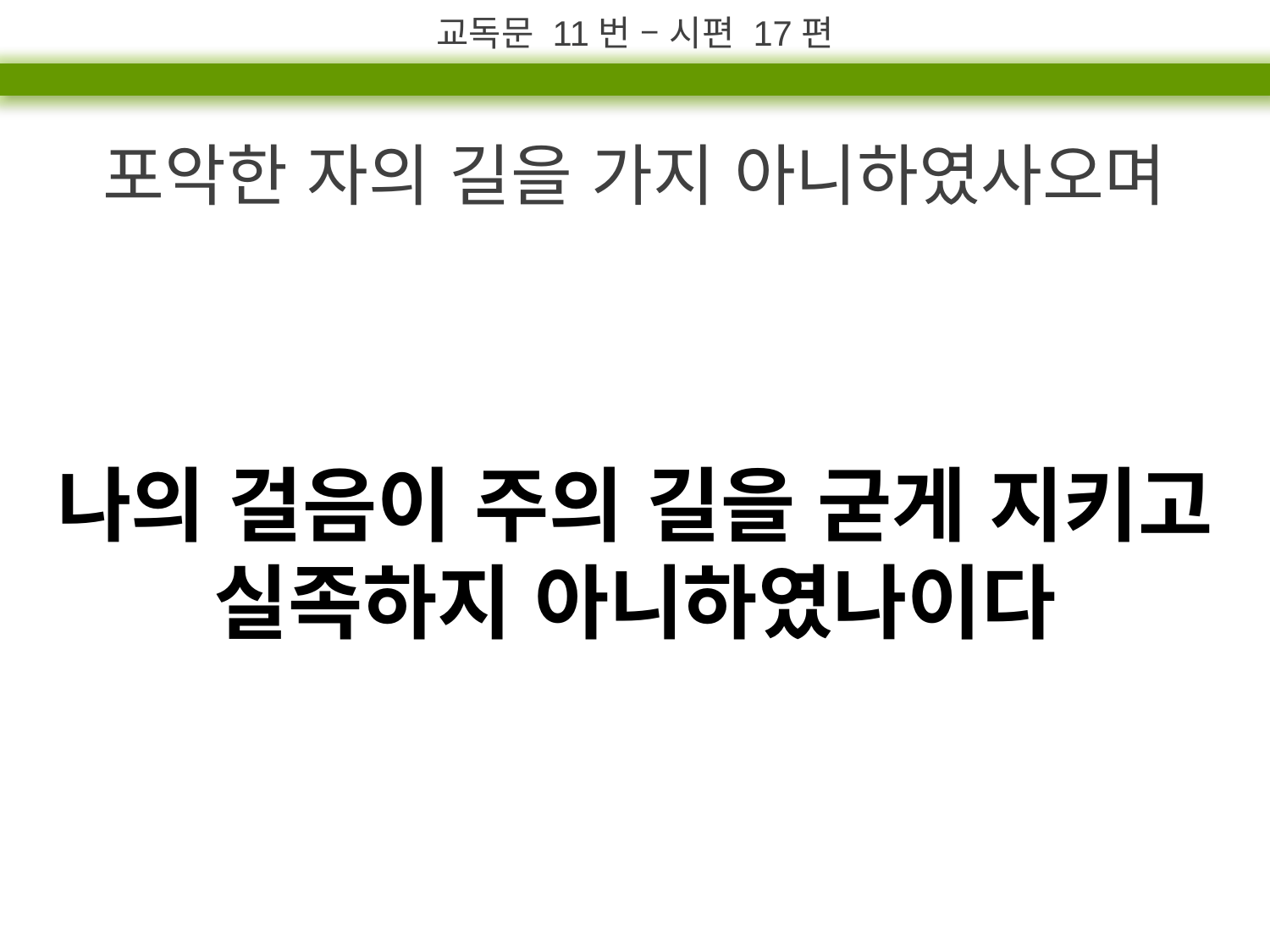

교독문 11번 – 시편 17편

포악한 자의 길을 가지 아니하였사오며
나의 걸음이 주의 길을 굳게 지키고
실족하지 아니하였나이다